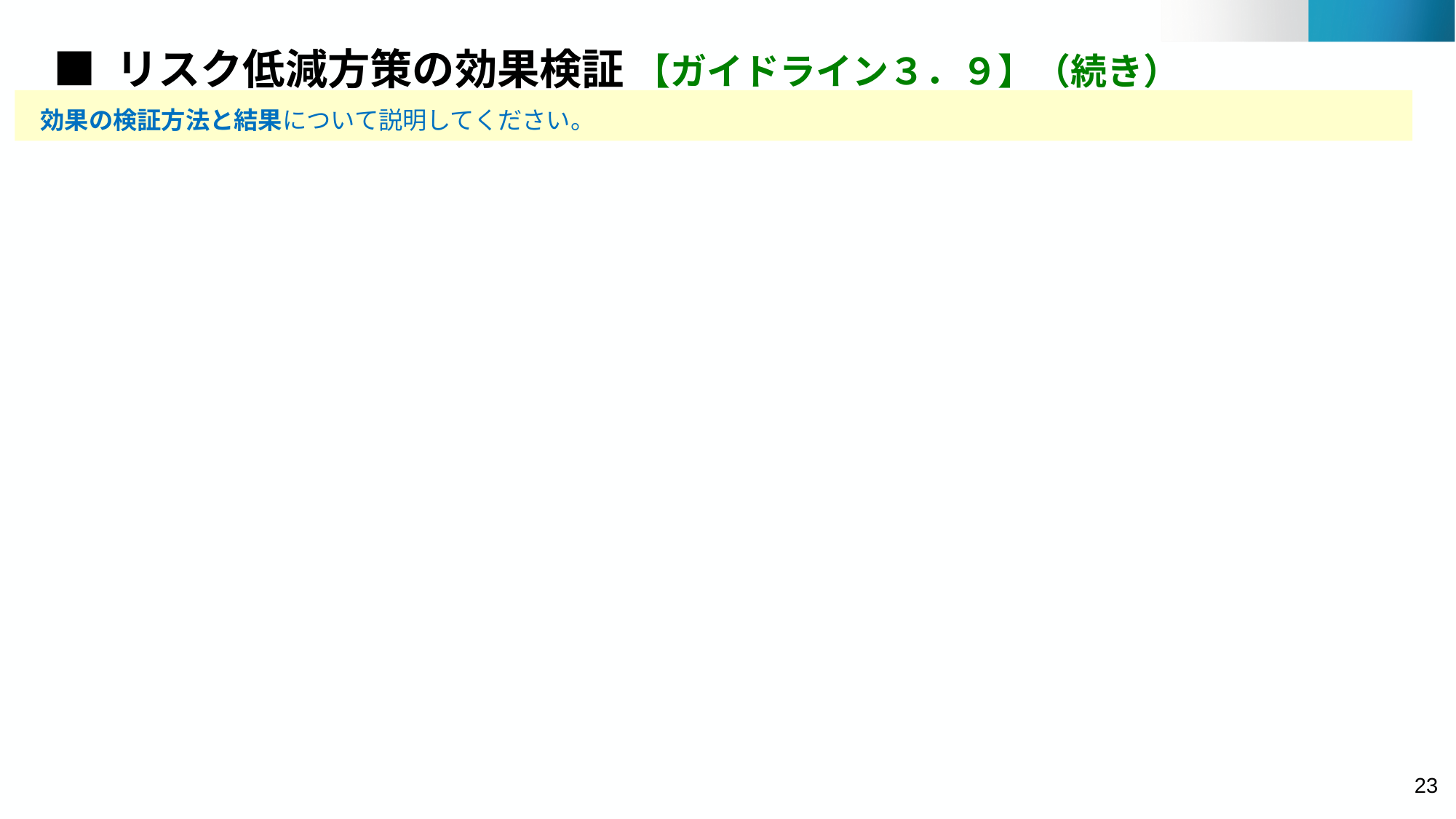

■ リスク低減方策の効果検証 【ガイドライン３．９】（続き）
効果の検証方法と結果について説明してください。

23